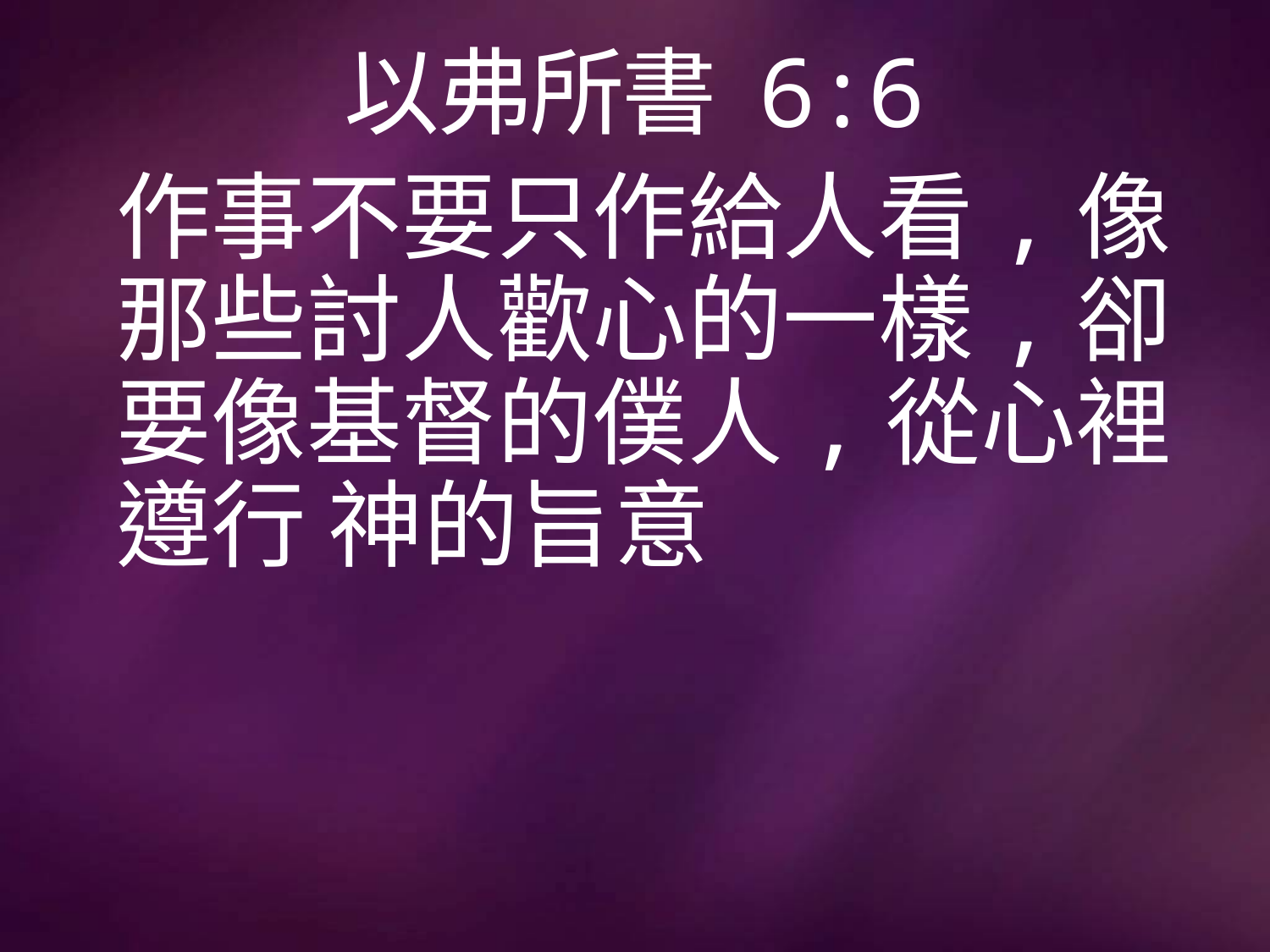

# 以弗所書 6:6
作事不要只作給人看,像那些討人歡心的一樣,卻要像基督的僕人,從心裡遵行 神的旨意